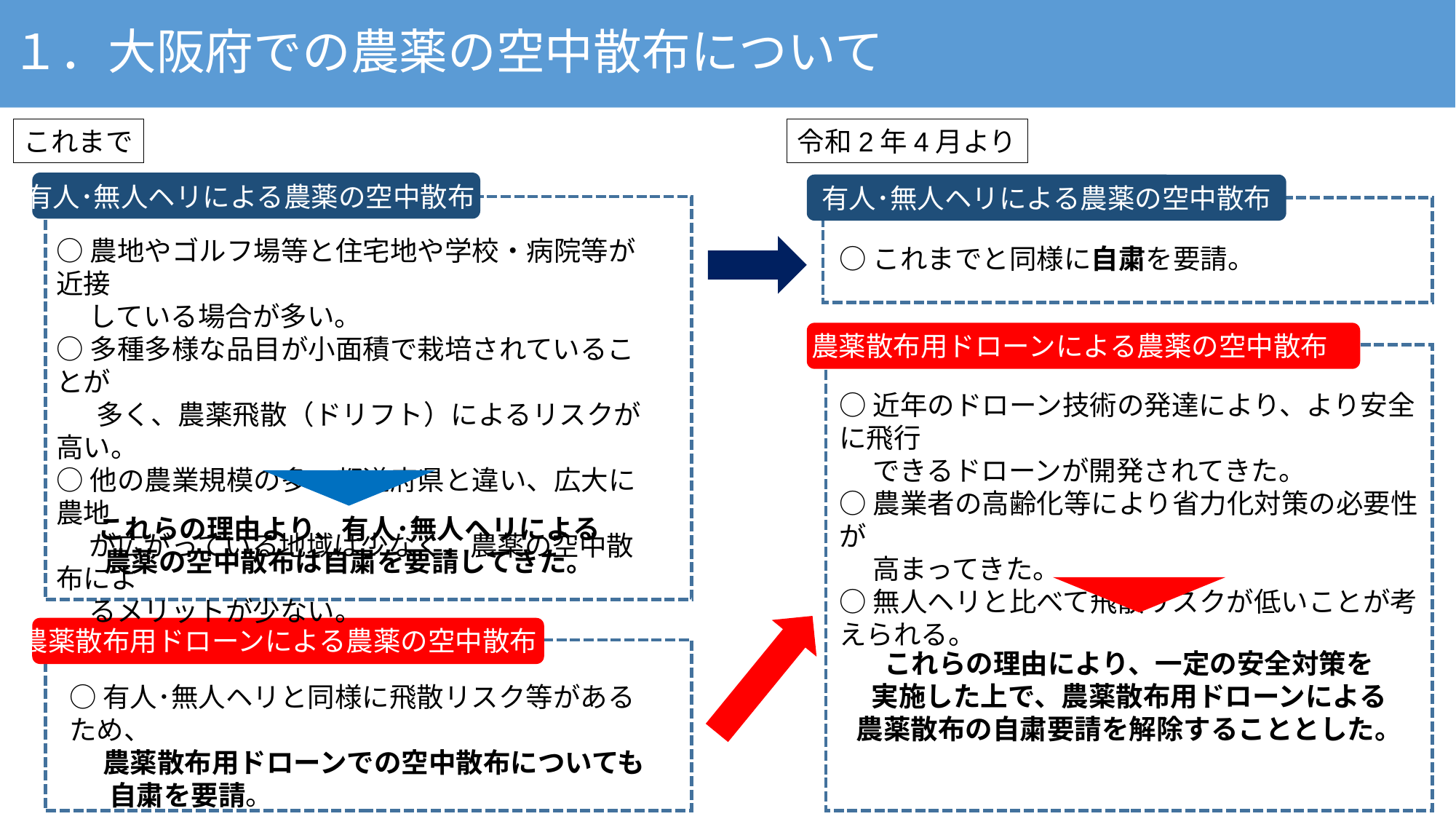

# １．大阪府での農薬の空中散布について
令和2年4月より
これまで

有人･無人ヘリによる農薬の空中散布

有人･無人ヘリによる農薬の空中散布

○農地やゴルフ場等と住宅地や学校・病院等が近接
　 している場合が多い。
○多種多様な品目が小面積で栽培されていることが
 　多く、農薬飛散（ドリフト）によるリスクが高い。
○他の農業規模の多い都道府県と違い、広大に農地
　 が広がっている地域は少なく、農薬の空中散布によ
　 るメリットが少ない。

○これまでと同様に自粛を要請。

農薬散布用ドローンによる農薬の空中散布

○近年のドローン技術の発達により、より安全に飛行
　 できるドローンが開発されてきた。
○農業者の高齢化等により省力化対策の必要性が
　 高まってきた。
○無人ヘリと比べて飛散リスクが低いことが考えられる。

これらの理由より、有人･無人ヘリによる
農薬の空中散布は自粛を要請してきた。

農薬散布用ドローンによる農薬の空中散布

これらの理由により、一定の安全対策を
実施した上で、農薬散布用ドローンによる
農薬散布の自粛要請を解除することとした。

○有人･無人ヘリと同様に飛散リスク等があるため、
　 農薬散布用ドローンでの空中散布についても
 　自粛を要請。